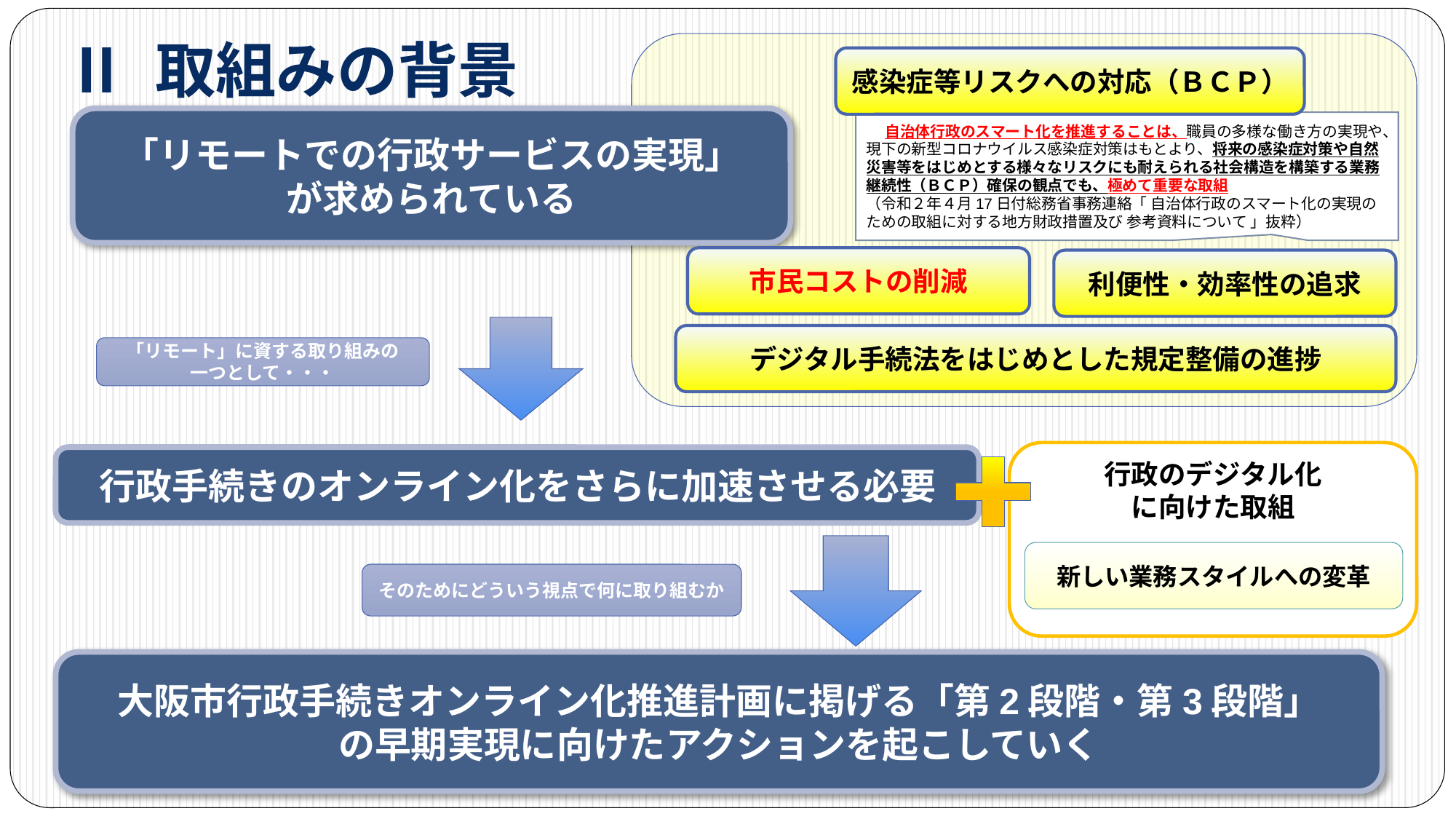

Ⅱ 取組みの背景

感染症等リスクへの対応（ＢＣＰ）
「リモートでの行政サービスの実現」
が求められている
　 自治体行政のスマート化を推進することは、職員の多様な働き方の実現や、現下の新型コロナウイルス感染症対策はもとより、将来の感染症対策や自然災害等をはじめとする様々なリスクにも耐えられる社会構造を構築する業務継続性（ＢＣＰ）確保の観点でも、極めて重要な取組
（令和２年４月17日付総務省事務連絡「 自治体行政のスマート化の実現のための取組に対する地方財政措置及び 参考資料について 」抜粋）
市民コストの削減
利便性・効率性の追求

デジタル手続法をはじめとした規定整備の進捗
「リモート」に資する取り組みの
一つとして・・・
行政のデジタル化
に向けた取組
行政手続きのオンライン化をさらに加速させる必要

新しい業務スタイルへの変革
そのためにどういう視点で何に取り組むか
大阪市行政手続きオンライン化推進計画に掲げる「第2段階・第3段階」
の早期実現に向けたアクションを起こしていく